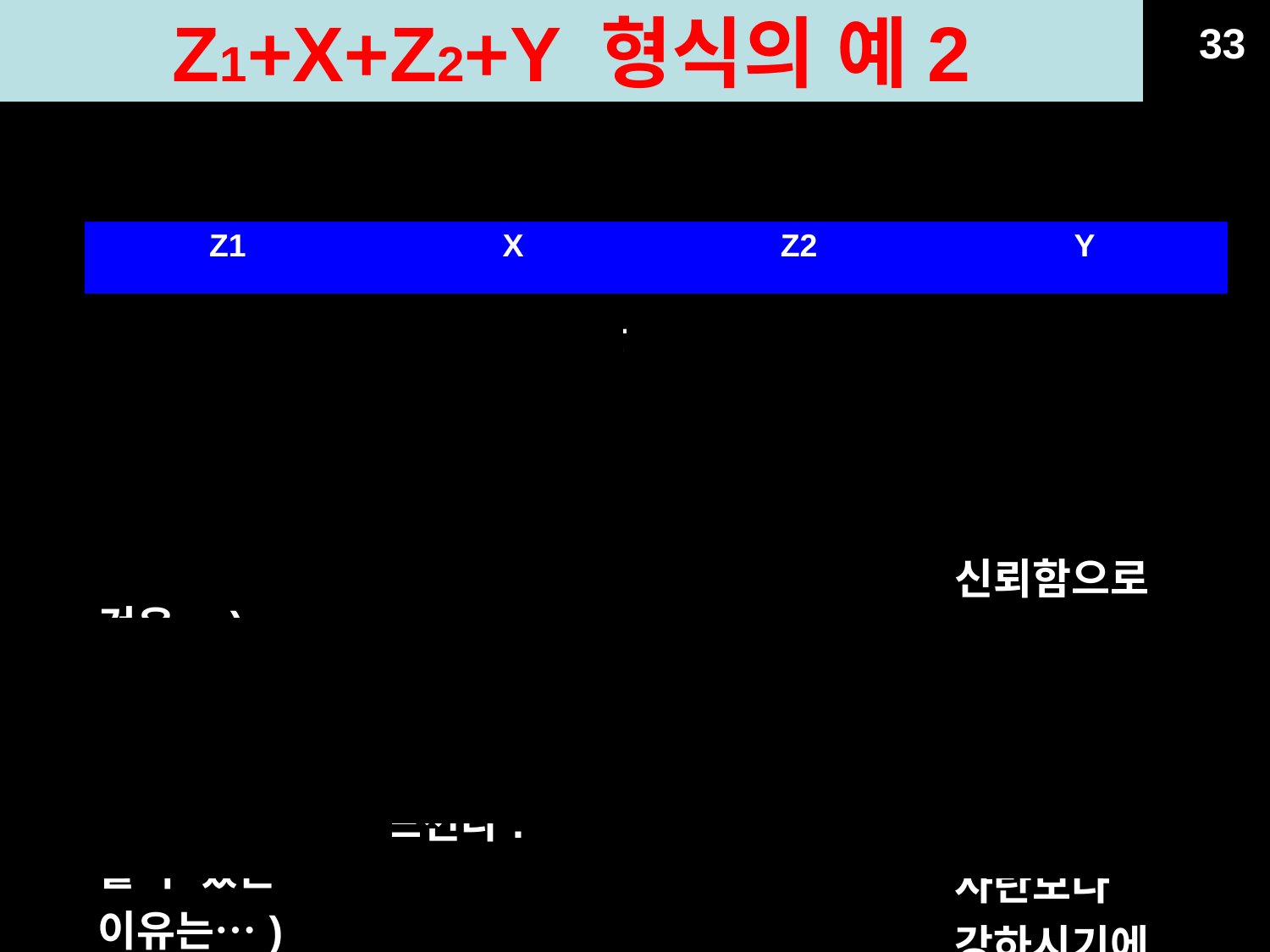

Z1+X+Z2+Y 형식의 예2
33
| Z1 | X | Z2 | Y |
| --- | --- | --- | --- |
| …에 의한 방법은 (예, 우리가 할 수 있는 것은…) | 우리는 사탄을 이긴다. | 그 방법은 | 우리들 스스로가 아닌 그의 공급하심을 신뢰함으로 |
| 이유는… (예, 우리가 할 수 있는 이유는…) | 우리는 안정감을 느낀다. | 그 이유는 | 하나님이 우리와 함께 하시고 사탄보다 강하시기에 |